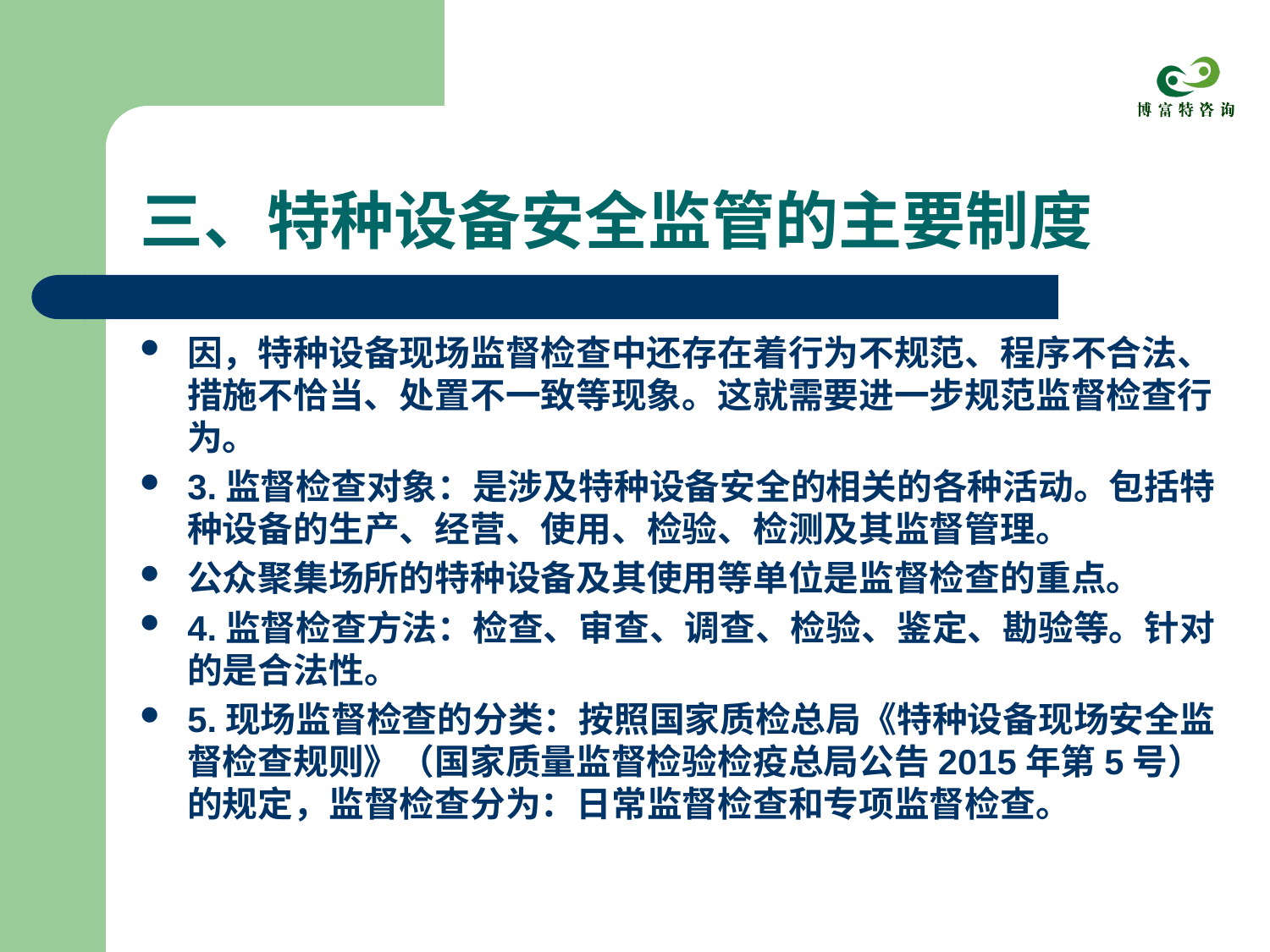

# 三、特种设备安全监管的主要制度
因，特种设备现场监督检查中还存在着行为不规范、程序不合法、措施不恰当、处置不一致等现象。这就需要进一步规范监督检查行为。
3.监督检查对象：是涉及特种设备安全的相关的各种活动。包括特种设备的生产、经营、使用、检验、检测及其监督管理。
公众聚集场所的特种设备及其使用等单位是监督检查的重点。
4.监督检查方法：检查、审查、调查、检验、鉴定、勘验等。针对的是合法性。
5.现场监督检查的分类：按照国家质检总局《特种设备现场安全监督检查规则》（国家质量监督检验检疫总局公告2015年第5号）的规定，监督检查分为：日常监督检查和专项监督检查。